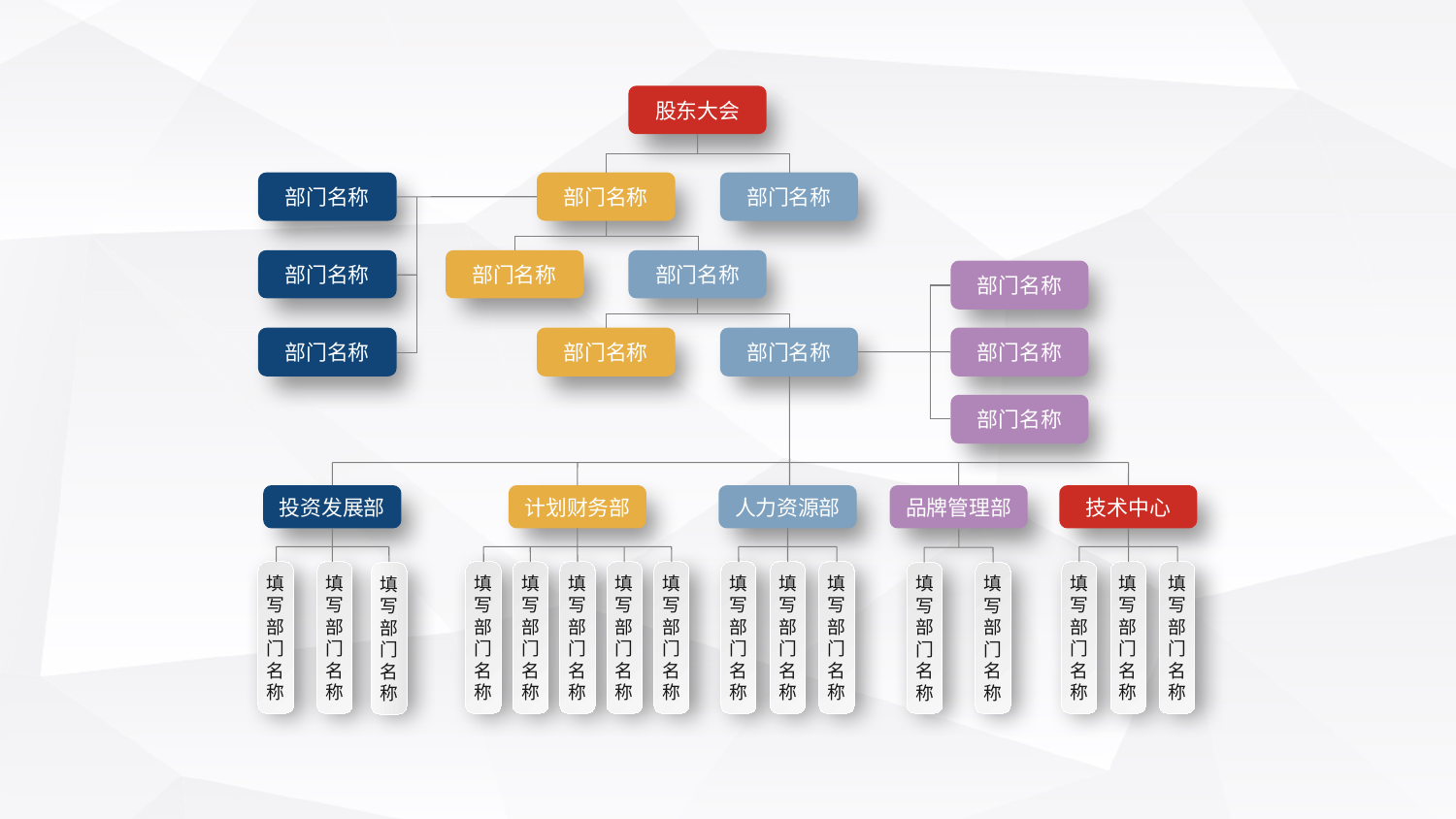

股东大会

部门名称
部门名称
部门名称

部门名称
部门名称
部门名称
部门名称

部门名称
部门名称
部门名称
部门名称

部门名称

投资发展部
计划财务部
人力资源部
品牌管理部
技术中心

填写部门名称
填写部门名称
填写部门名称
填写部门名称
填写部门名称
填写部门名称
填写部门名称
填写部门名称
填写部门名称
填写部门名称
填写部门名称
填写部门名称
填写部门名称
填写部门名称
填写部门名称
填写部门名称